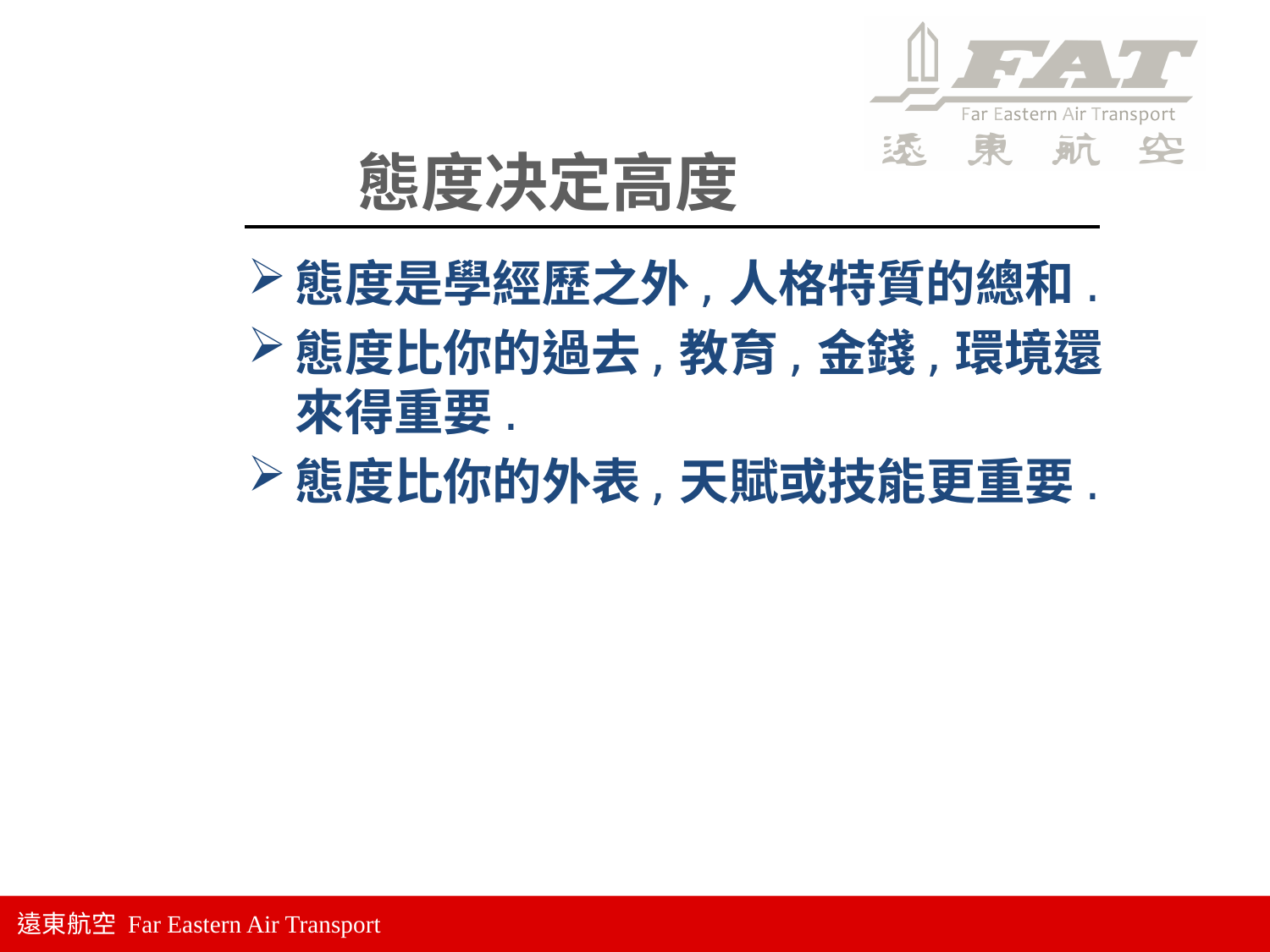

態度决定高度

態度是學經歷之外,人格特質的總和.
態度比你的過去,教育,金錢,環境還來得重要.
態度比你的外表,天賦或技能更重要.